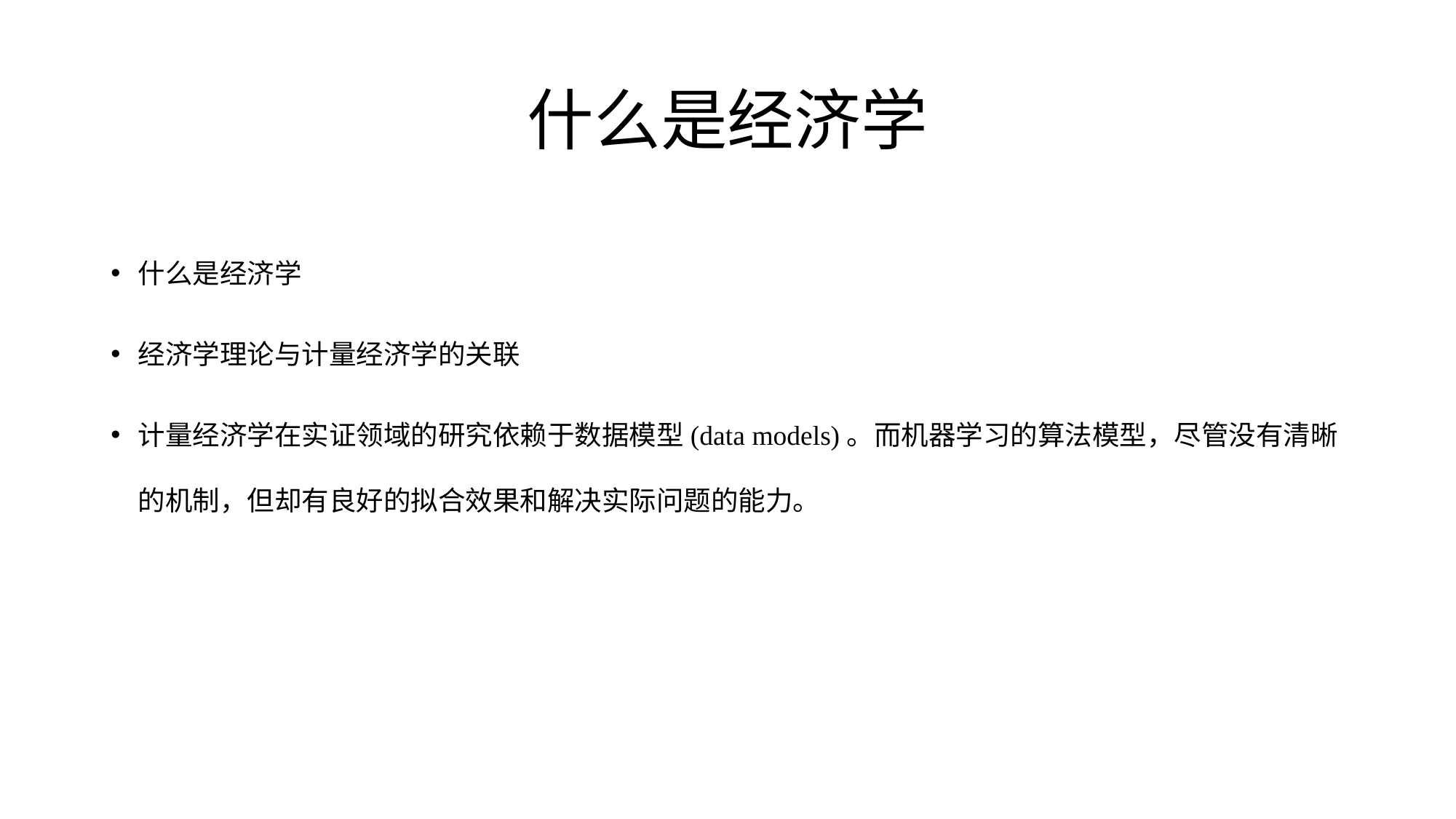

# 什么是经济学
什么是经济学
经济学理论与计量经济学的关联
计量经济学在实证领域的研究依赖于数据模型(data models)。而机器学习的算法模型，尽管没有清晰的机制，但却有良好的拟合效果和解决实际问题的能力。